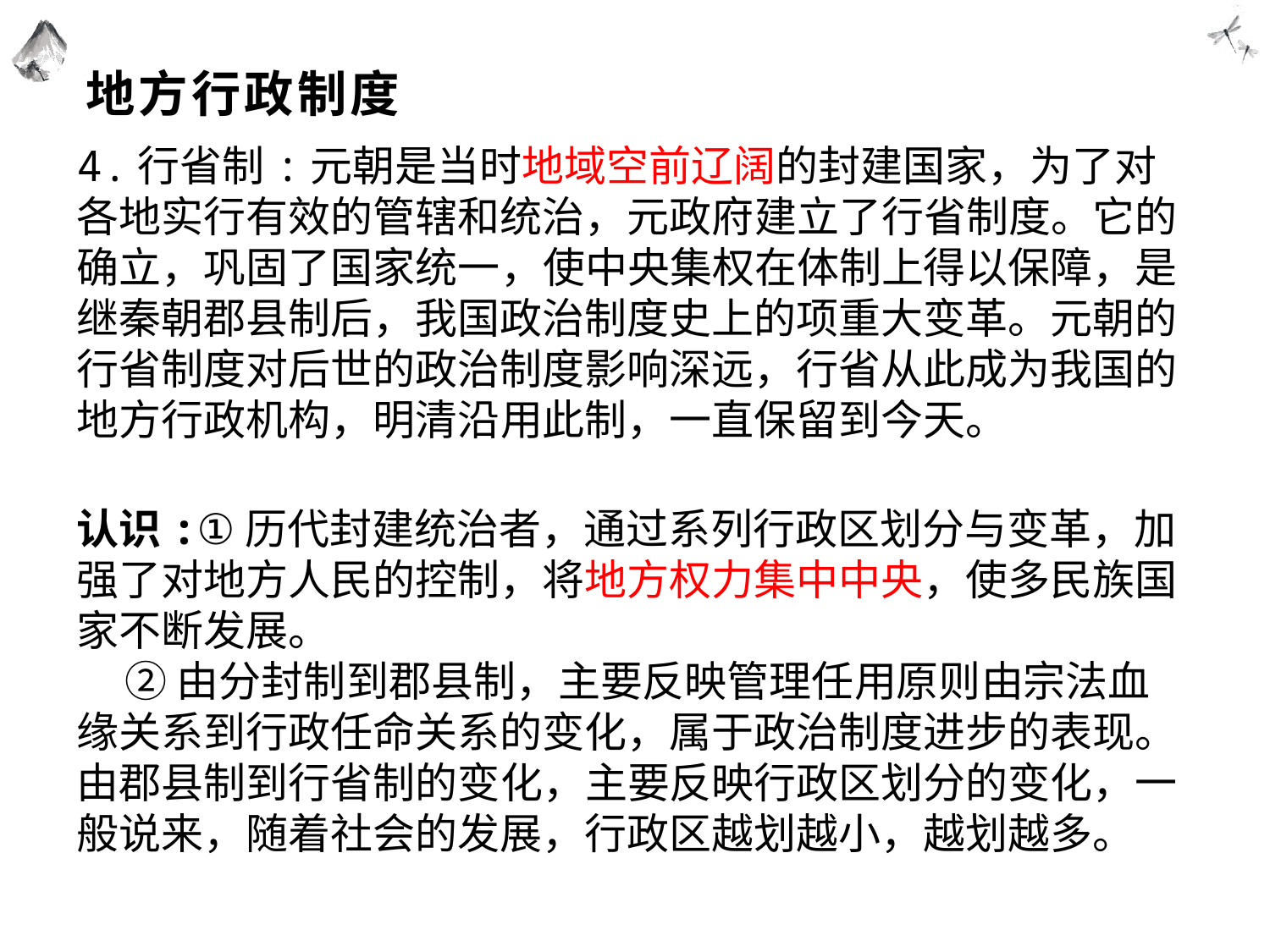

# 地方行政制度
4.行省制:元朝是当时地域空前辽阔的封建国家，为了对各地实行有效的管辖和统治，元政府建立了行省制度。它的确立，巩固了国家统一，使中央集权在体制上得以保障，是继秦朝郡县制后，我国政治制度史上的项重大变革。元朝的行省制度对后世的政治制度影响深远，行省从此成为我国的地方行政机构，明清沿用此制，一直保留到今天。
认识:①历代封建统治者，通过系列行政区划分与变革，加强了对地方人民的控制，将地方权力集中中央，使多民族国家不断发展。
     ②由分封制到郡县制，主要反映管理任用原则由宗法血缘关系到行政任命关系的变化，属于政治制度进步的表现。由郡县制到行省制的变化，主要反映行政区划分的变化，一般说来，随着社会的发展，行政区越划越小，越划越多。